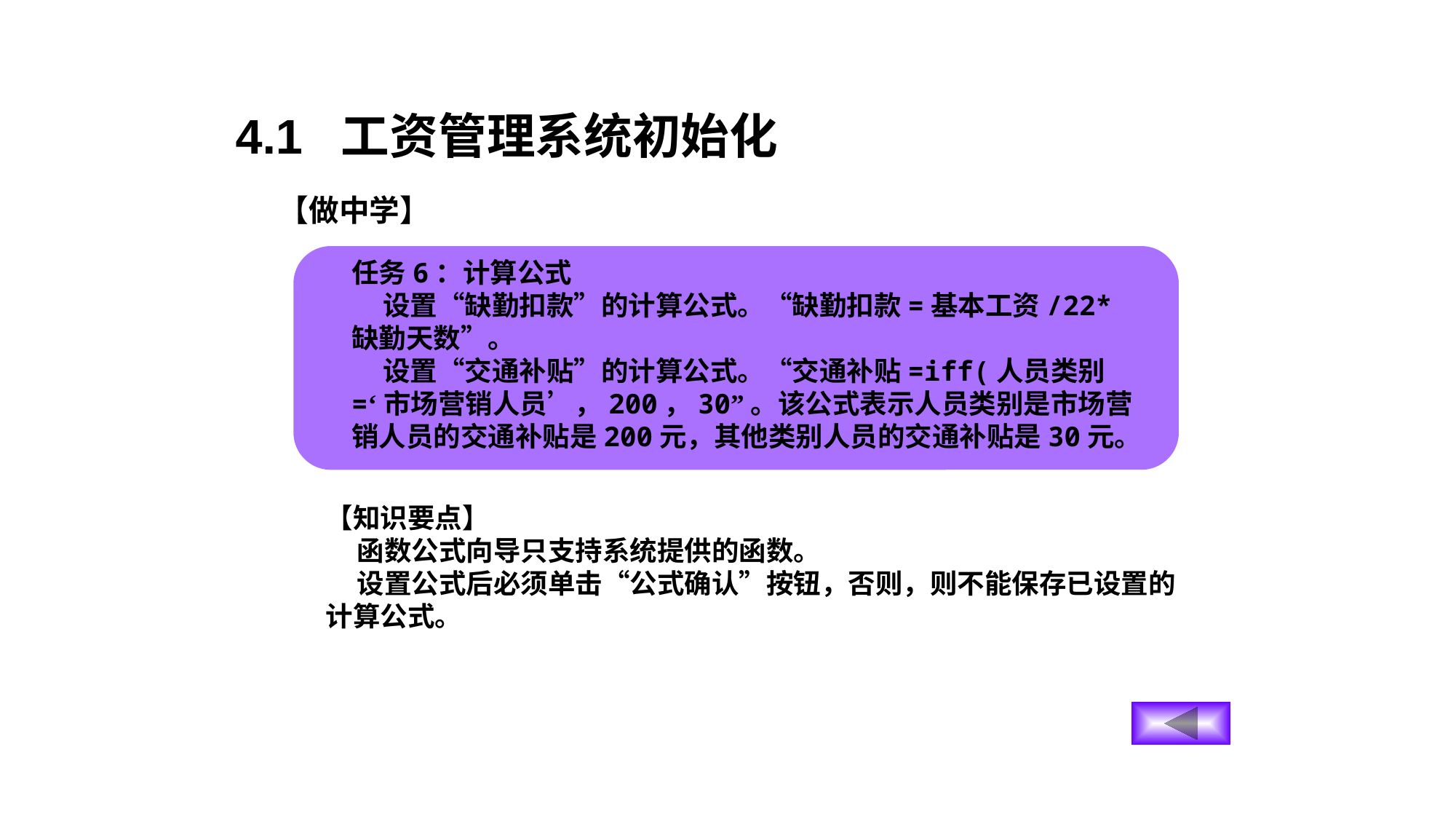

4.1  工资管理系统初始化
【做中学】

任务6：计算公式
    设置“缺勤扣款”的计算公式。“缺勤扣款=基本工资/22*缺勤天数”。
    设置“交通补贴”的计算公式。“交通补贴=iff(人员类别=‘市场营销人员’，200，30”。该公式表示人员类别是市场营销人员的交通补贴是200元，其他类别人员的交通补贴是30元。
【知识要点】
    函数公式向导只支持系统提供的函数。
    设置公式后必须单击“公式确认”按钮，否则，则不能保存已设置的计算公式。